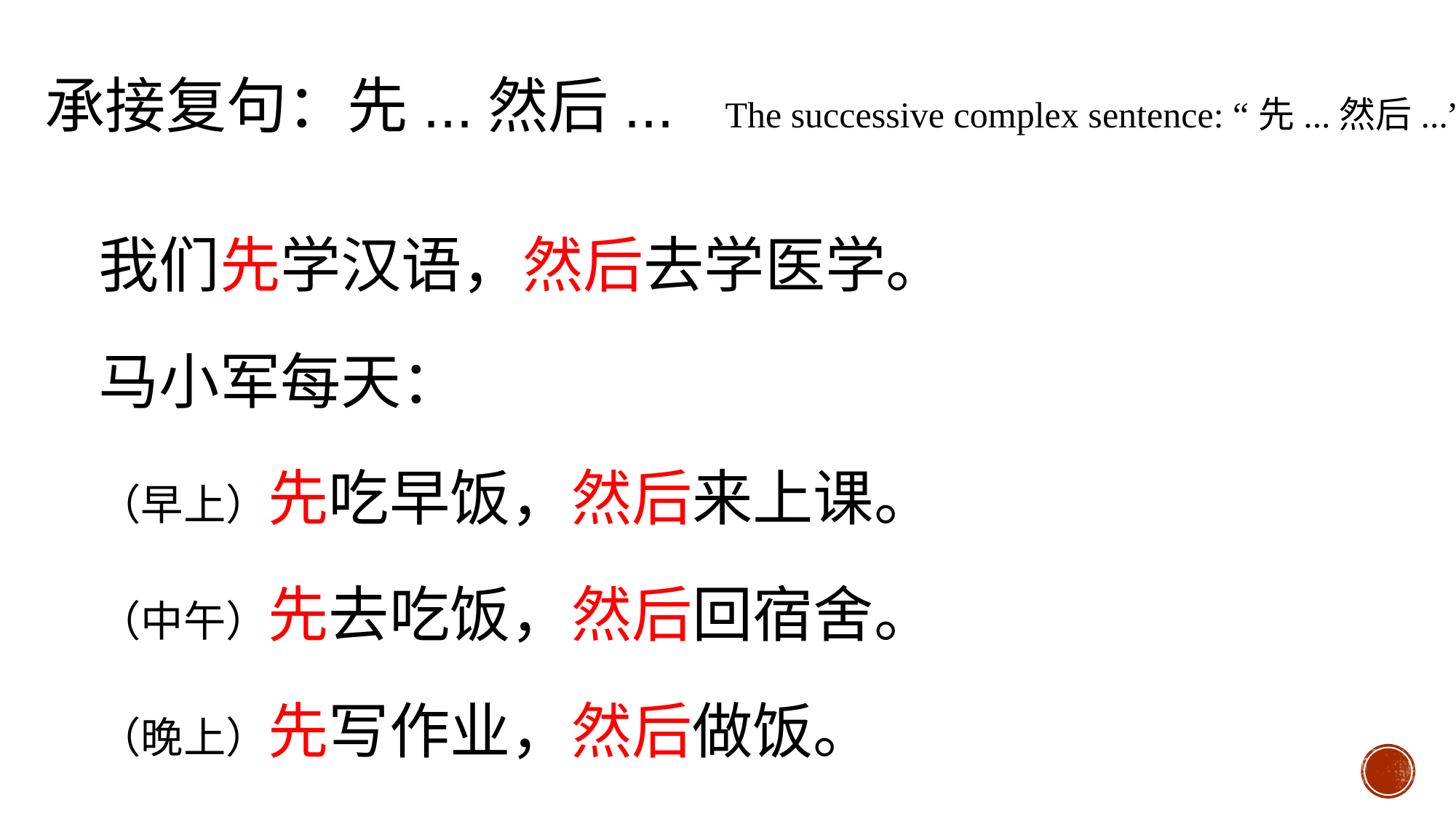

承接复句：先...然后...   The successive complex sentence: “先...然后...”
我们先学汉语，然后去学医学。
马小军每天：
（早上）先吃早饭，然后来上课。
（中午）先去吃饭，然后回宿舍。
（晚上）先写作业，然后做饭。